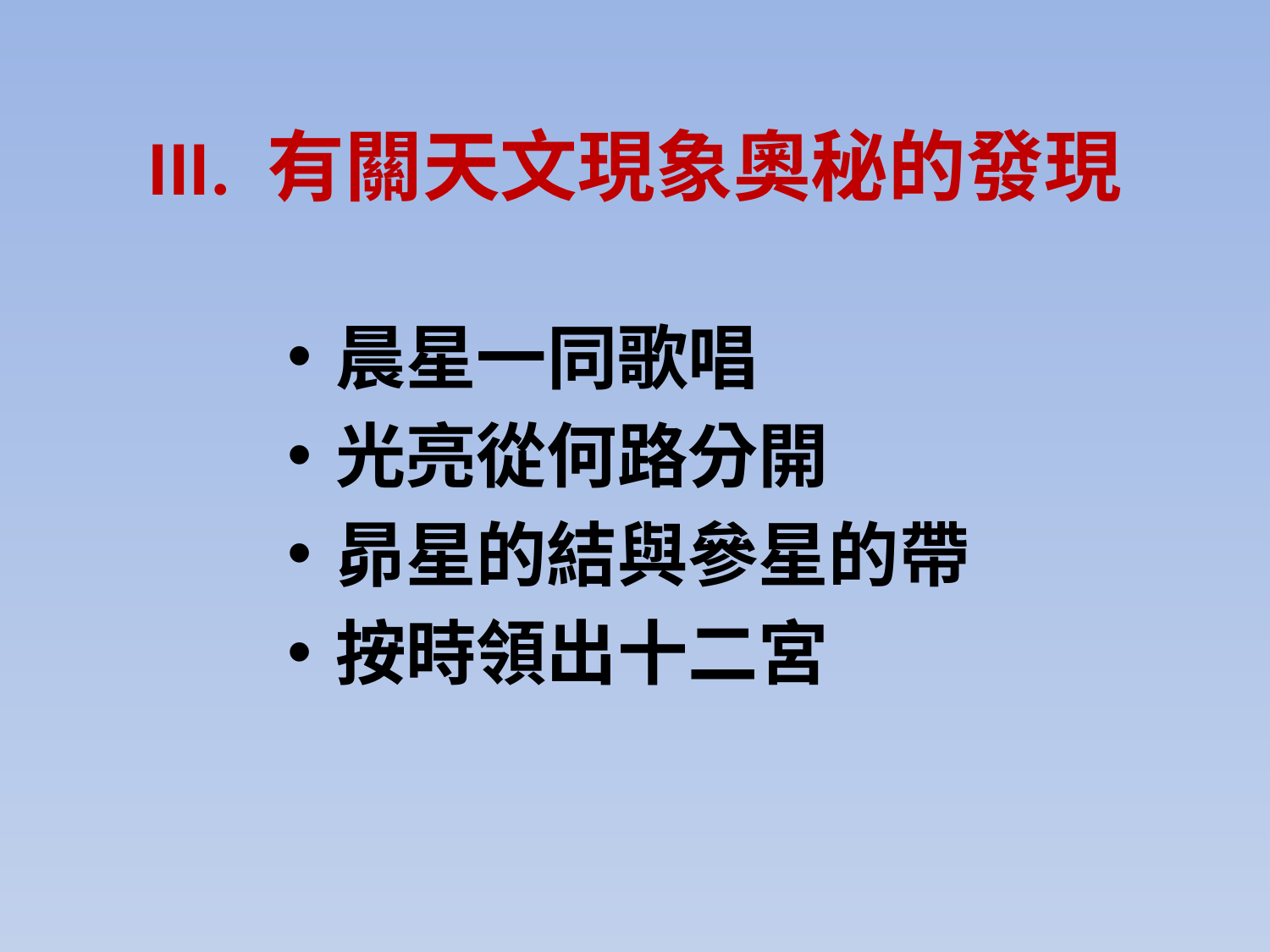

# III. 有關天文現象奧秘的發現
晨星一同歌唱
光亮從何路分開
昴星的結與參星的帶
按時領出十二宮